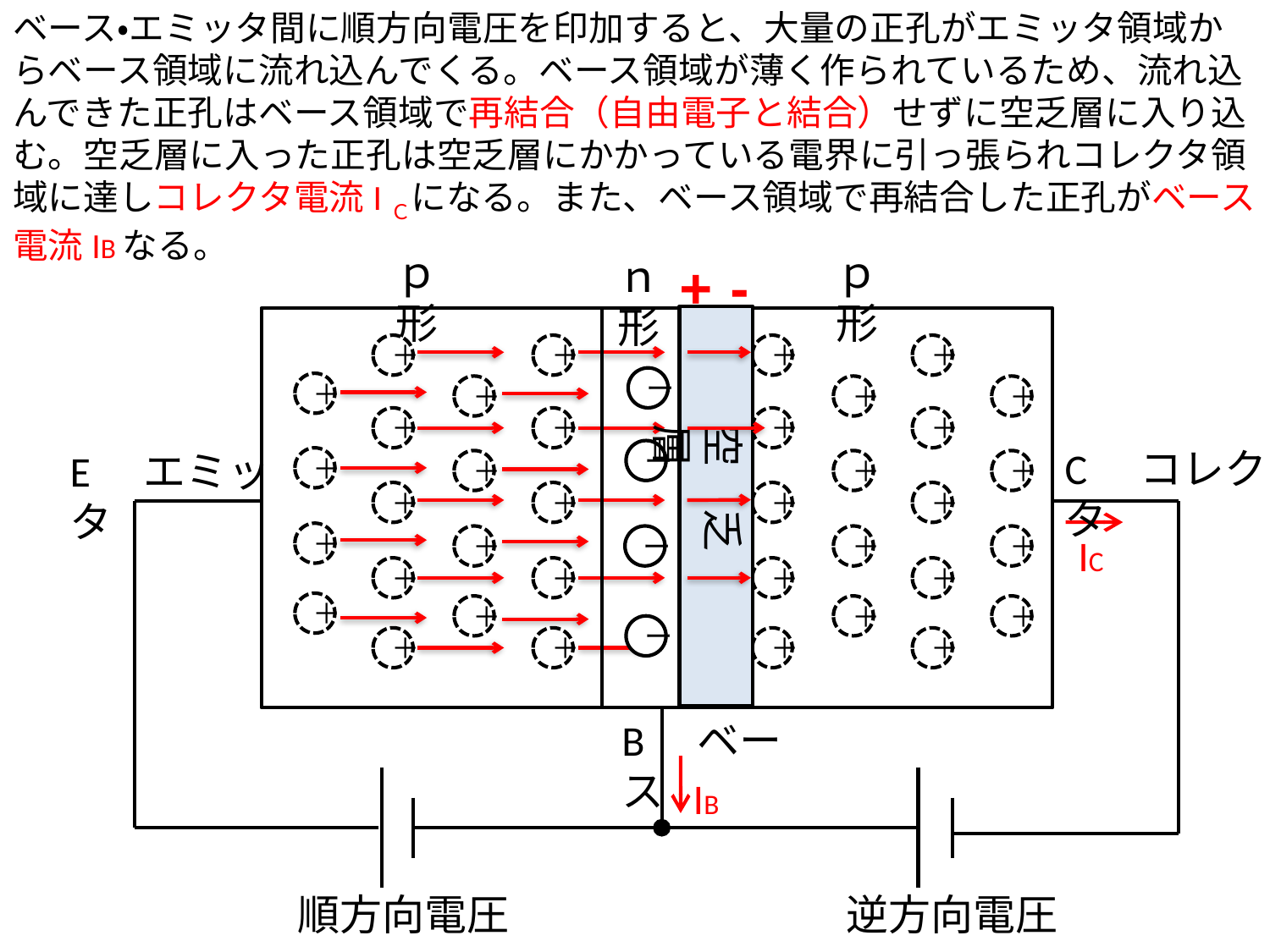

ベース・エミッタ間に順方向電圧を印加すると、大量の正孔がエミッタ領域からベース領域に流れ込んでくる。ベース領域が薄く作られているため、流れ込んできた正孔はベース領域で再結合（自由電子と結合）せずに空乏層に入り込む。空乏層に入った正孔は空乏層にかかっている電界に引っ張られコレクタ領域に達しコレクタ電流IＣになる。また、ベース領域で再結合した正孔がベース電流IBなる。

ｐ形
ｐ形
ｎ形
-
+

＋
＋
＋
＋
ー
＋
＋
＋
＋
＋
＋
＋
＋
空　乏　層
C　コレクタ
E　エミッタ
ー
＋
＋
＋
＋
＋
＋
＋
＋

IC
＋
＋
＋
＋
ー
＋
＋
＋
＋
＋
＋
＋
＋
ー
＋
＋
＋
＋
B　ベース
IB

順方向電圧
逆方向電圧